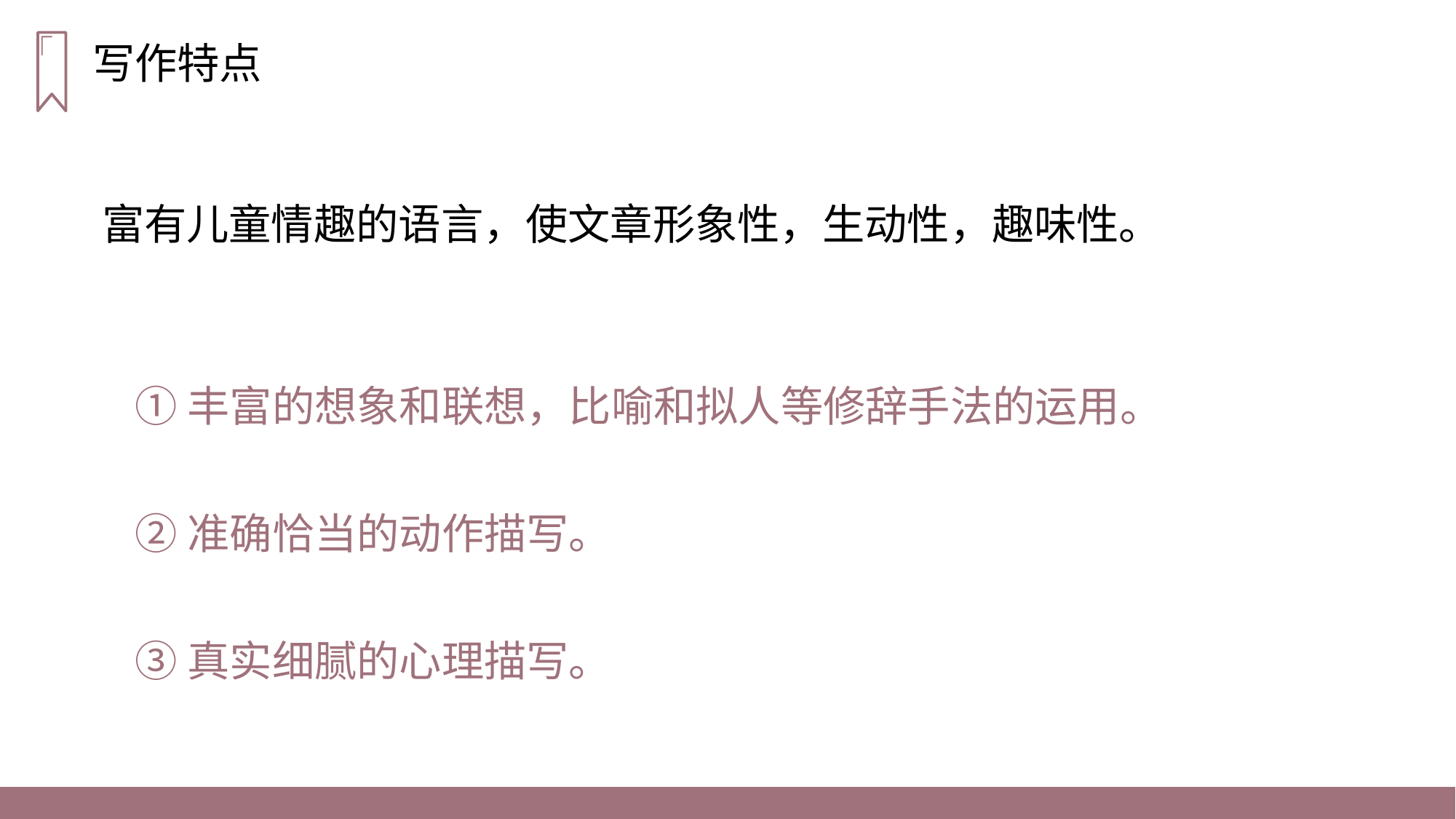

写作特点
富有儿童情趣的语言，使文章形象性，生动性，趣味性。
①丰富的想象和联想，比喻和拟人等修辞手法的运用。
②准确恰当的动作描写。
③真实细腻的心理描写。